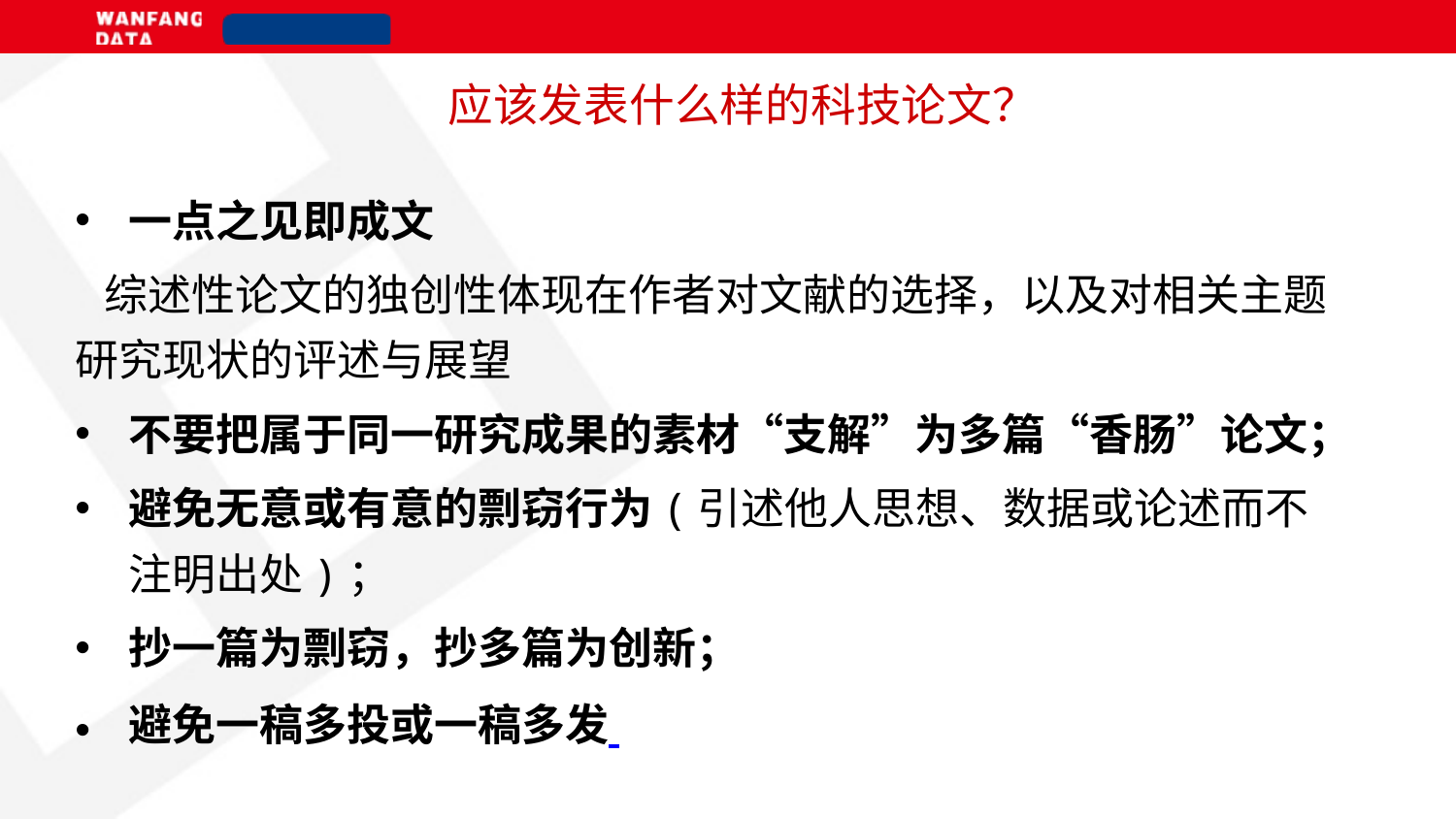

# 应该发表什么样的科技论文？
一点之见即成文
  综述性论文的独创性体现在作者对文献的选择，以及对相关主题研究现状的评述与展望
不要把属于同一研究成果的素材“支解”为多篇“香肠”论文；
避免无意或有意的剽窃行为(引述他人思想、数据或论述而不注明出处)；
抄一篇为剽窃，抄多篇为创新；
避免一稿多投或一稿多发